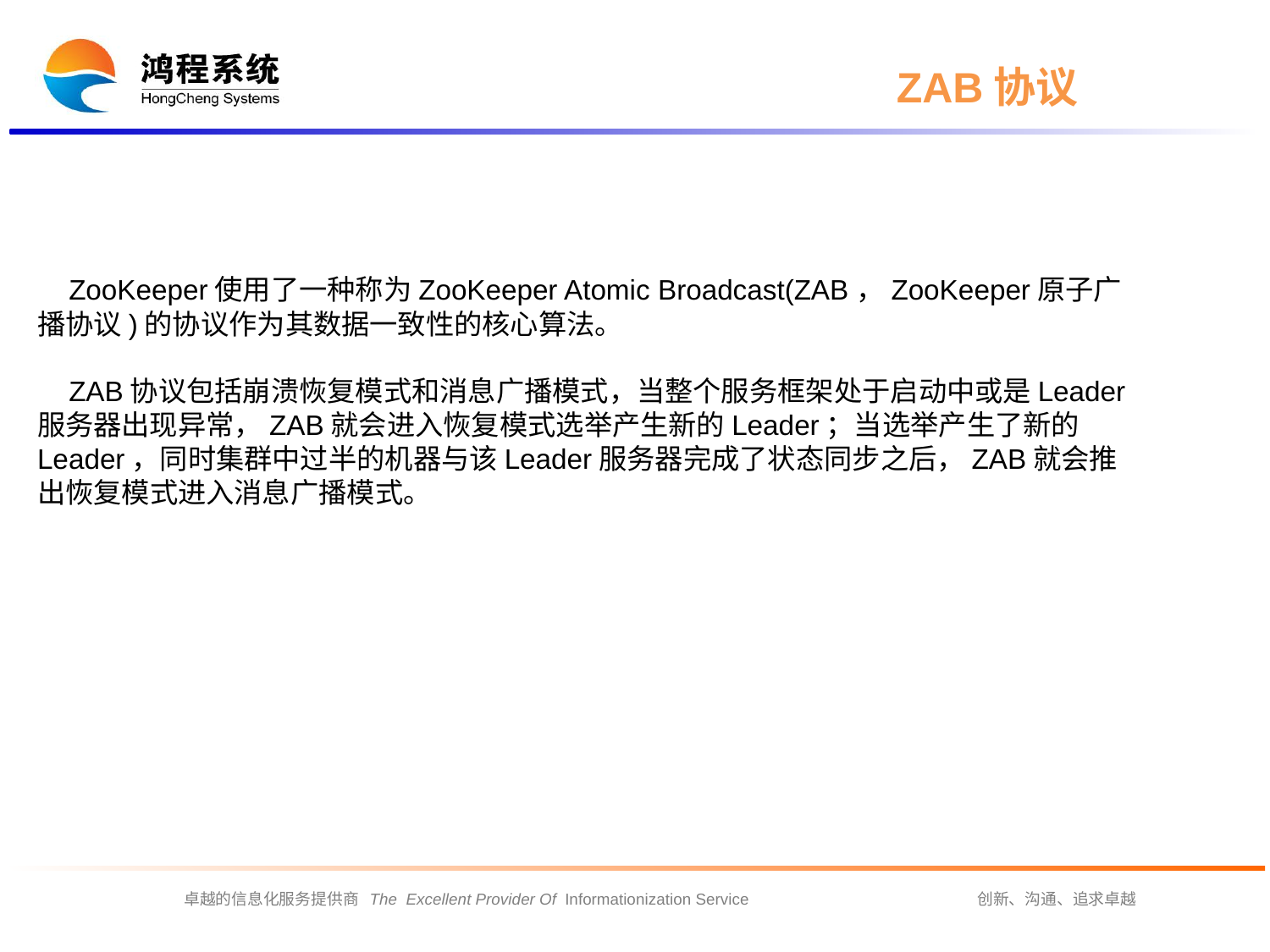

# ZAB协议
    ZooKeeper使用了一种称为ZooKeeper Atomic Broadcast(ZAB，ZooKeeper原子广播协议)的协议作为其数据一致性的核心算法。

    ZAB协议包括崩溃恢复模式和消息广播模式，当整个服务框架处于启动中或是Leader服务器出现异常，ZAB就会进入恢复模式选举产生新的Leader；当选举产生了新的Leader，同时集群中过半的机器与该Leader服务器完成了状态同步之后，ZAB就会推出恢复模式进入消息广播模式。